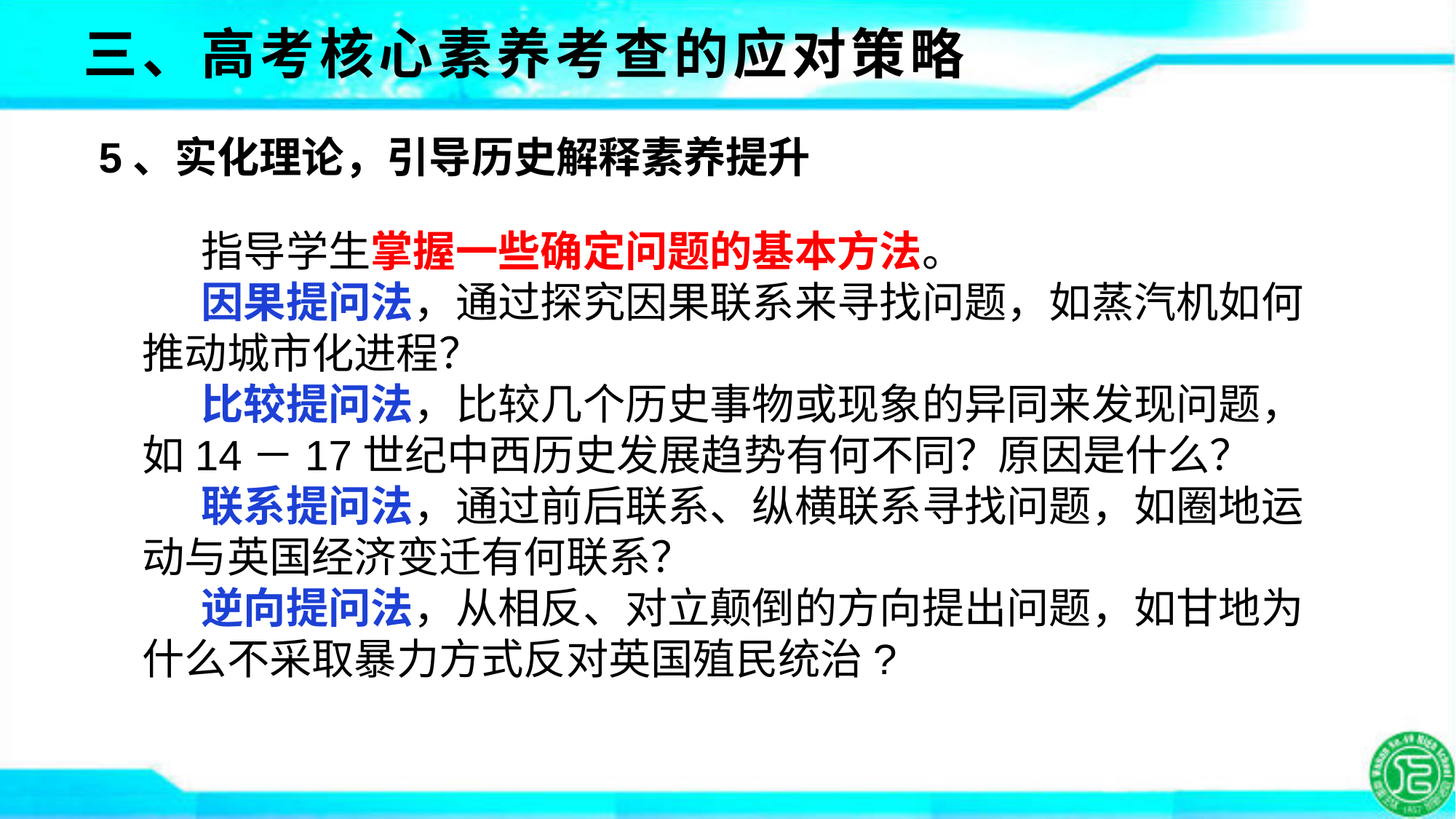

三、高考核心素养考查的应对策略
5、实化理论，引导历史解释素养提升
指导学生掌握一些确定问题的基本方法。
因果提问法，通过探究因果联系来寻找问题，如蒸汽机如何推动城市化进程？
比较提问法，比较几个历史事物或现象的异同来发现问题，如14－17世纪中西历史发展趋势有何不同？原因是什么？
联系提问法，通过前后联系、纵横联系寻找问题，如圈地运动与英国经济变迁有何联系？
逆向提问法，从相反、对立颠倒的方向提出问题，如甘地为什么不采取暴力方式反对英国殖民统治?